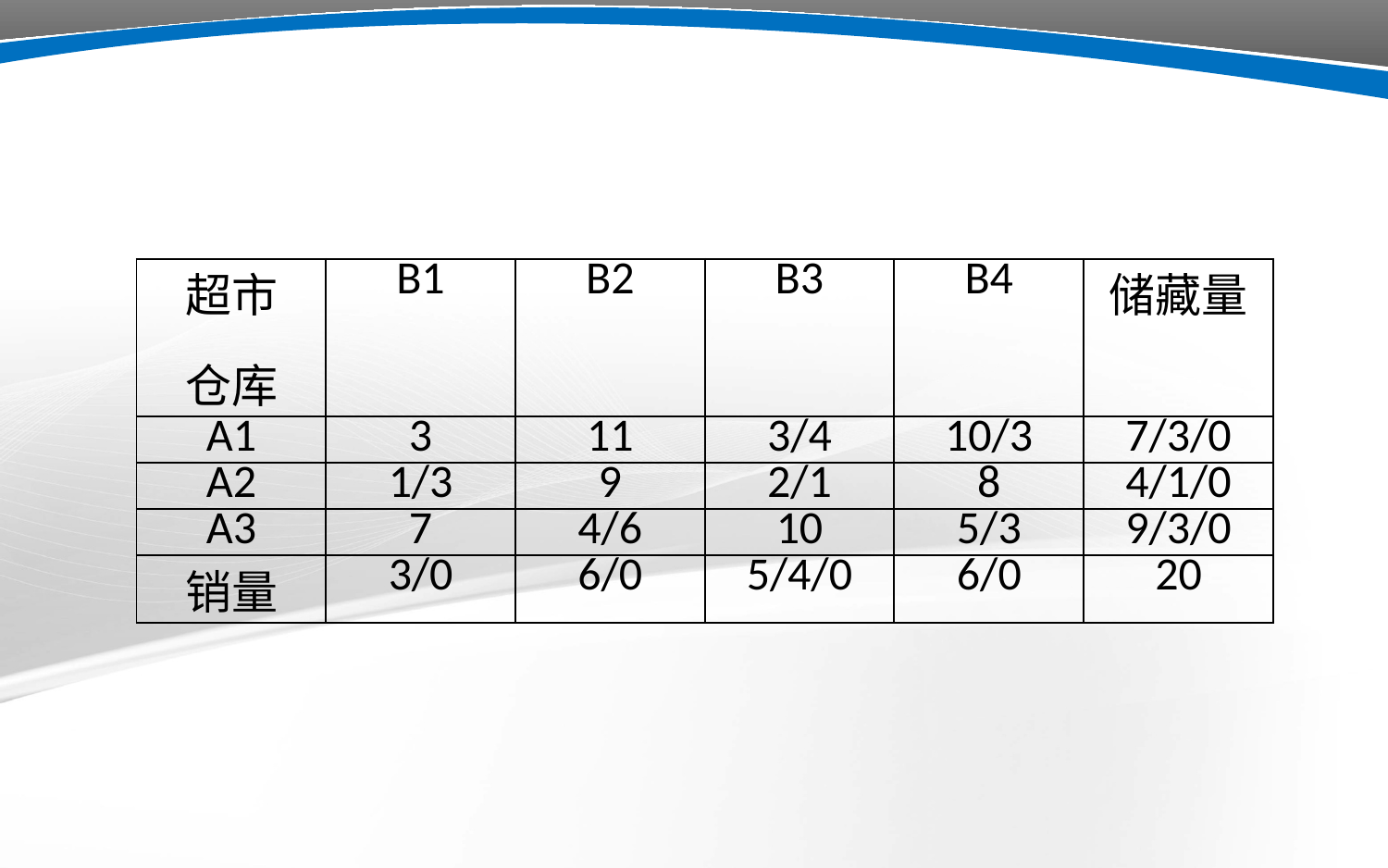

| 超市 仓库 | B1 | B2 | B3 | B4 | 储藏量 |
| --- | --- | --- | --- | --- | --- |
| A1 | 3 | 11 | 3/4 | 10/3 | 7/3/0 |
| A2 | 1/3 | 9 | 2/1 | 8 | 4/1/0 |
| A3 | 7 | 4/6 | 10 | 5/3 | 9/3/0 |
| 销量 | 3/0 | 6/0 | 5/4/0 | 6/0 | 20 |